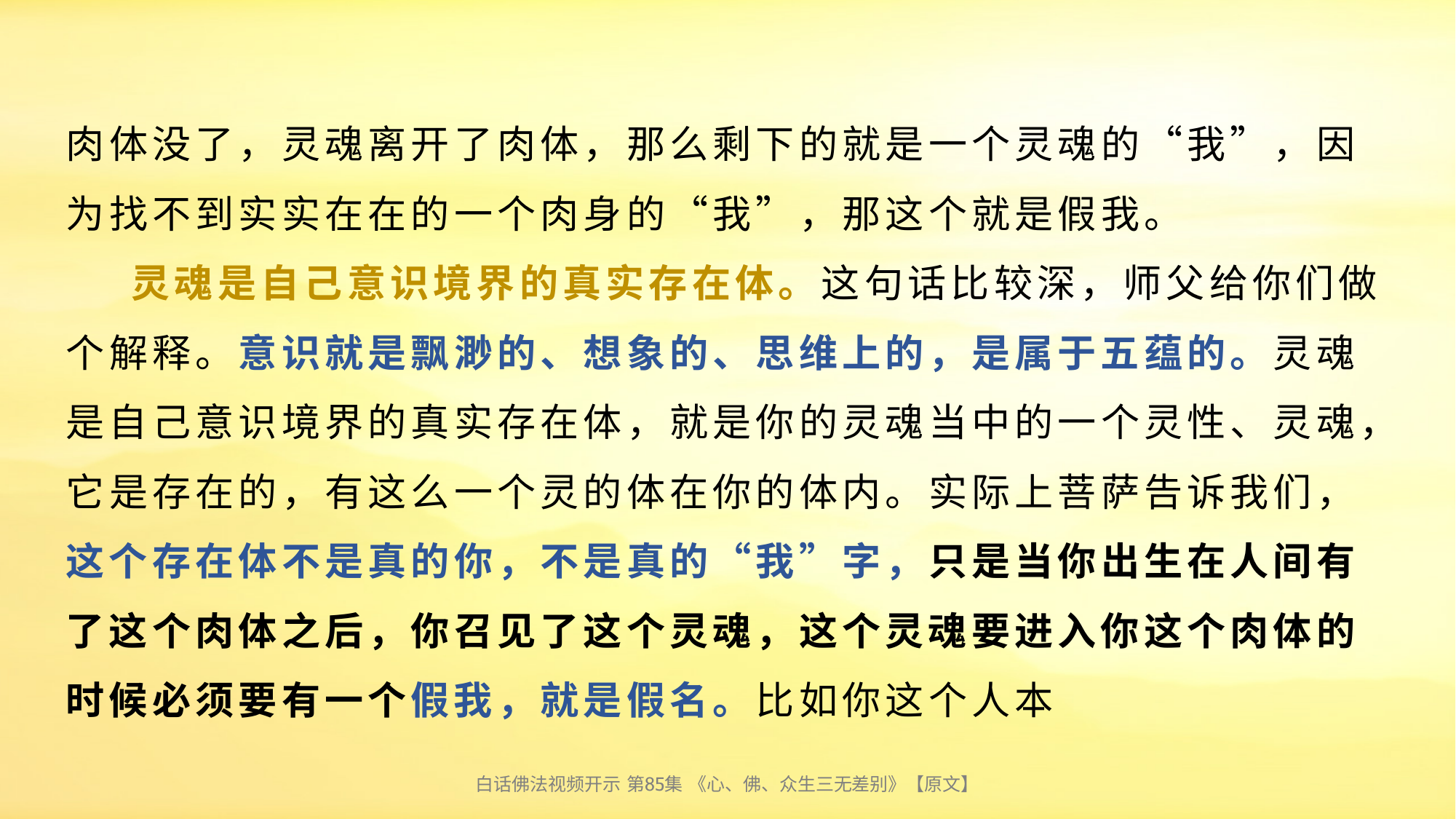

# 肉体没了，灵魂离开了肉体，那么剩下的就是一个灵魂的“我”，因为找不到实实在在的一个肉身的“我”，那这个就是假我。 灵魂是自己意识境界的真实存在体。这句话比较深，师父给你们做个解释。意识就是飘渺的、想象的、思维上的，是属于五蕴的。灵魂是自己意识境界的真实存在体，就是你的灵魂当中的一个灵性、灵魂，它是存在的，有这么一个灵的体在你的体内。实际上菩萨告诉我们，这个存在体不是真的你，不是真的“我”字，只是当你出生在人间有了这个肉体之后，你召见了这个灵魂，这个灵魂要进入你这个肉体的时候必须要有一个假我，就是假名。比如你这个人本
白话佛法视频开示 第85集 《心、佛、众生三无差别》【原文】